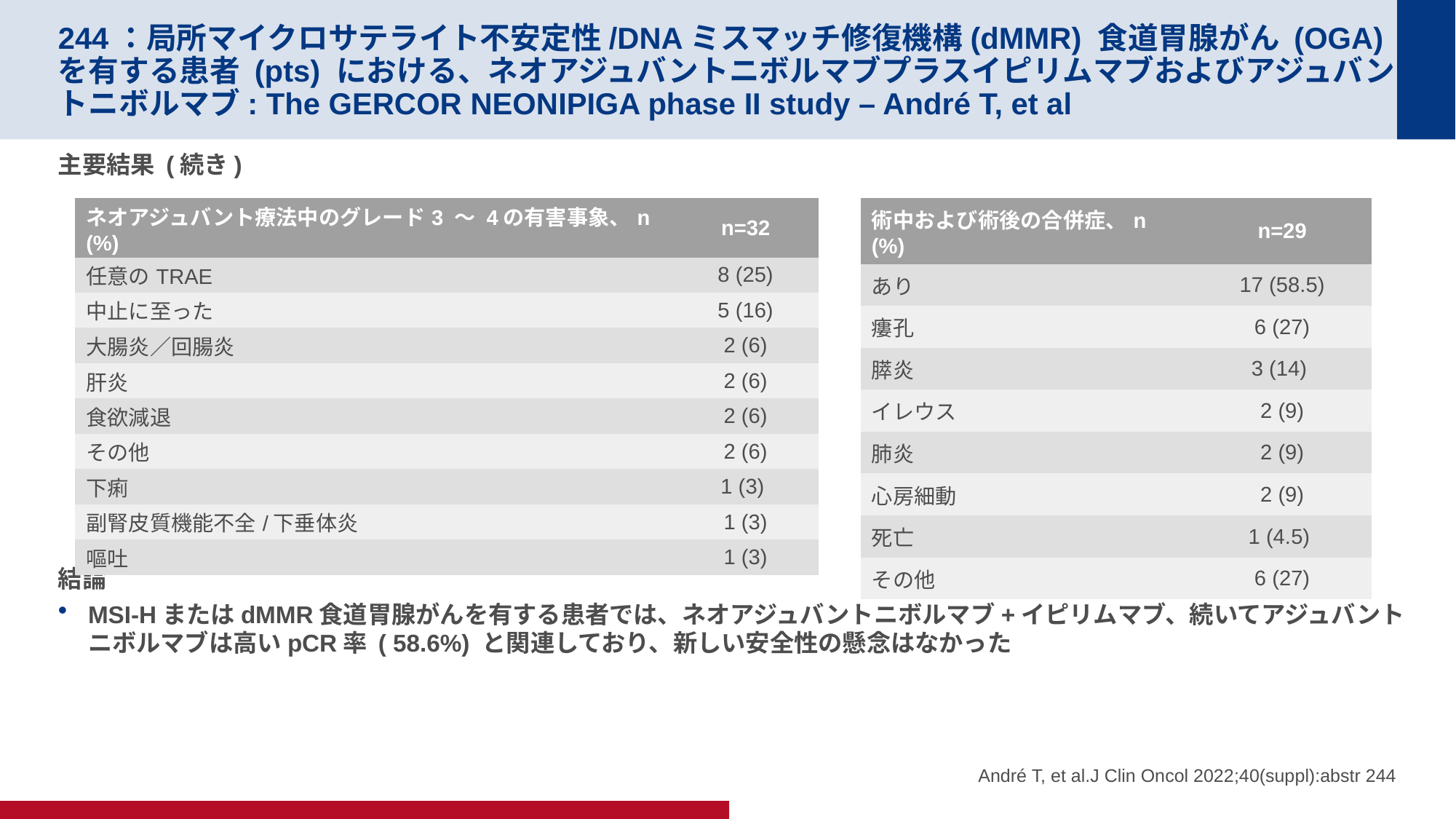

# 244：局所マイクロサテライト不安定性/DNAミスマッチ修復機構(dMMR) 食道胃腺がん (OGA)を有する患者 (pts) における、ネオアジュバントニボルマブプラスイピリムマブおよびアジュバントニボルマブ: The GERCOR NEONIPIGA phase II study – André T, et al
主要結果 (続き)
結論
MSI-HまたはdMMR食道胃腺がんを有する患者では、ネオアジュバントニボルマブ+イピリムマブ、続いてアジュバントニボルマブは高いpCR率 ( 58.6%) と関連しており、新しい安全性の懸念はなかった
| ネオアジュバント療法中のグレード3 ～ 4の有害事象、n (%) | n=32 |
| --- | --- |
| 任意のTRAE | 8 (25) |
| 中止に至った | 5 (16) |
| 大腸炎／回腸炎 | 2 (6) |
| 肝炎 | 2 (6) |
| 食欲減退 | 2 (6) |
| その他 | 2 (6) |
| 下痢 | 1 (3) |
| 副腎皮質機能不全/下垂体炎 | 1 (3) |
| 嘔吐 | 1 (3) |
| 術中および術後の合併症、n (%) | n=29 |
| --- | --- |
| あり | 17 (58.5) |
| 瘻孔 | 6 (27) |
| 膵炎 | 3 (14) |
| イレウス | 2 (9) |
| 肺炎 | 2 (9) |
| 心房細動 | 2 (9) |
| 死亡 | 1 (4.5) |
| その他 | 6 (27) |
André T, et al.J Clin Oncol 2022;40(suppl):abstr 244